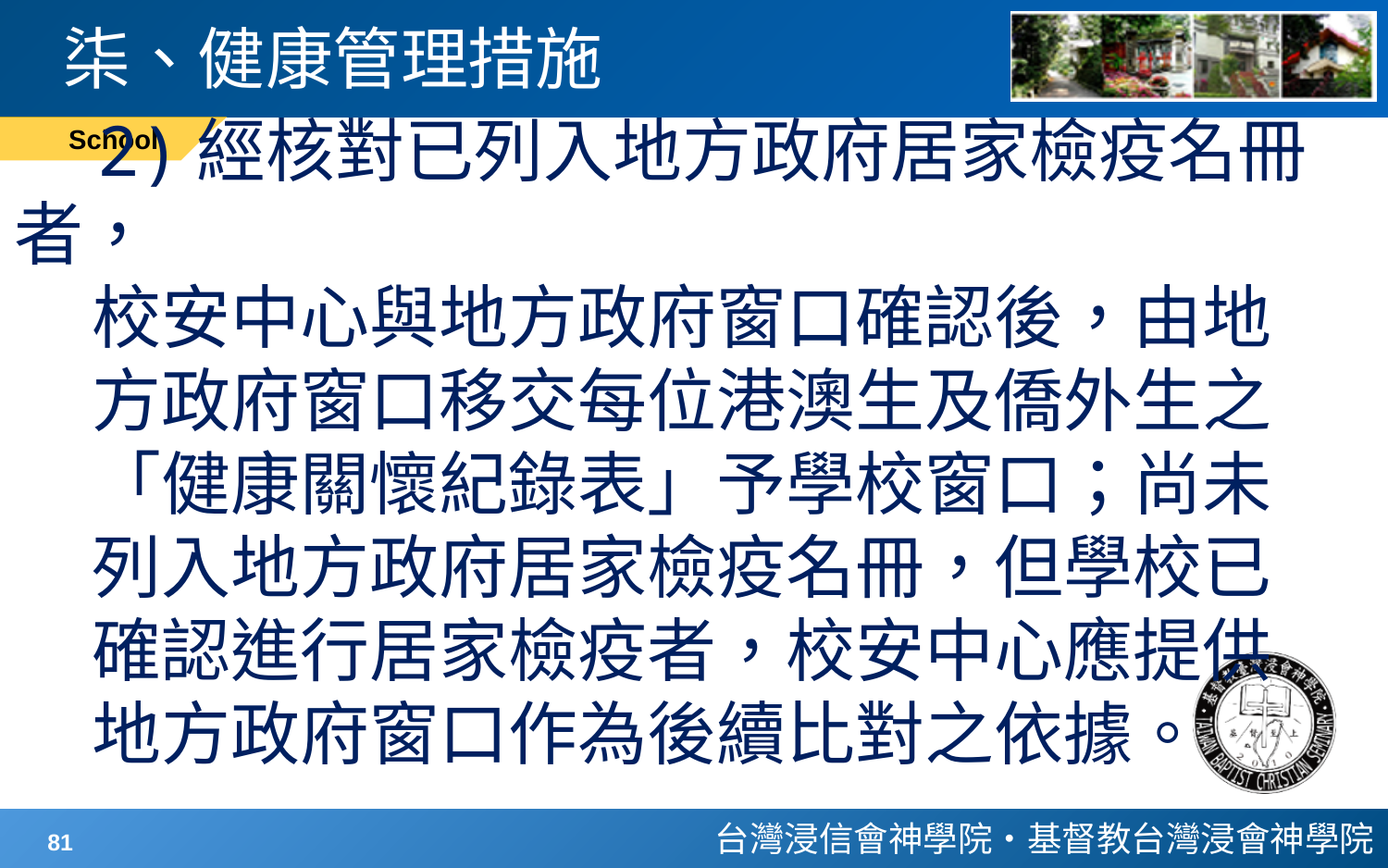

# 柒、健康管理措施
School
  2)經核對已列入地方政府居家檢疫名冊者，
    校安中心與地方政府窗口確認後，由地
    方政府窗口移交每位港澳生及僑外生之
    「健康關懷紀錄表」予學校窗口；尚未
    列入地方政府居家檢疫名冊，但學校已
    確認進行居家檢疫者，校安中心應提供
    地方政府窗口作為後續比對之依據。